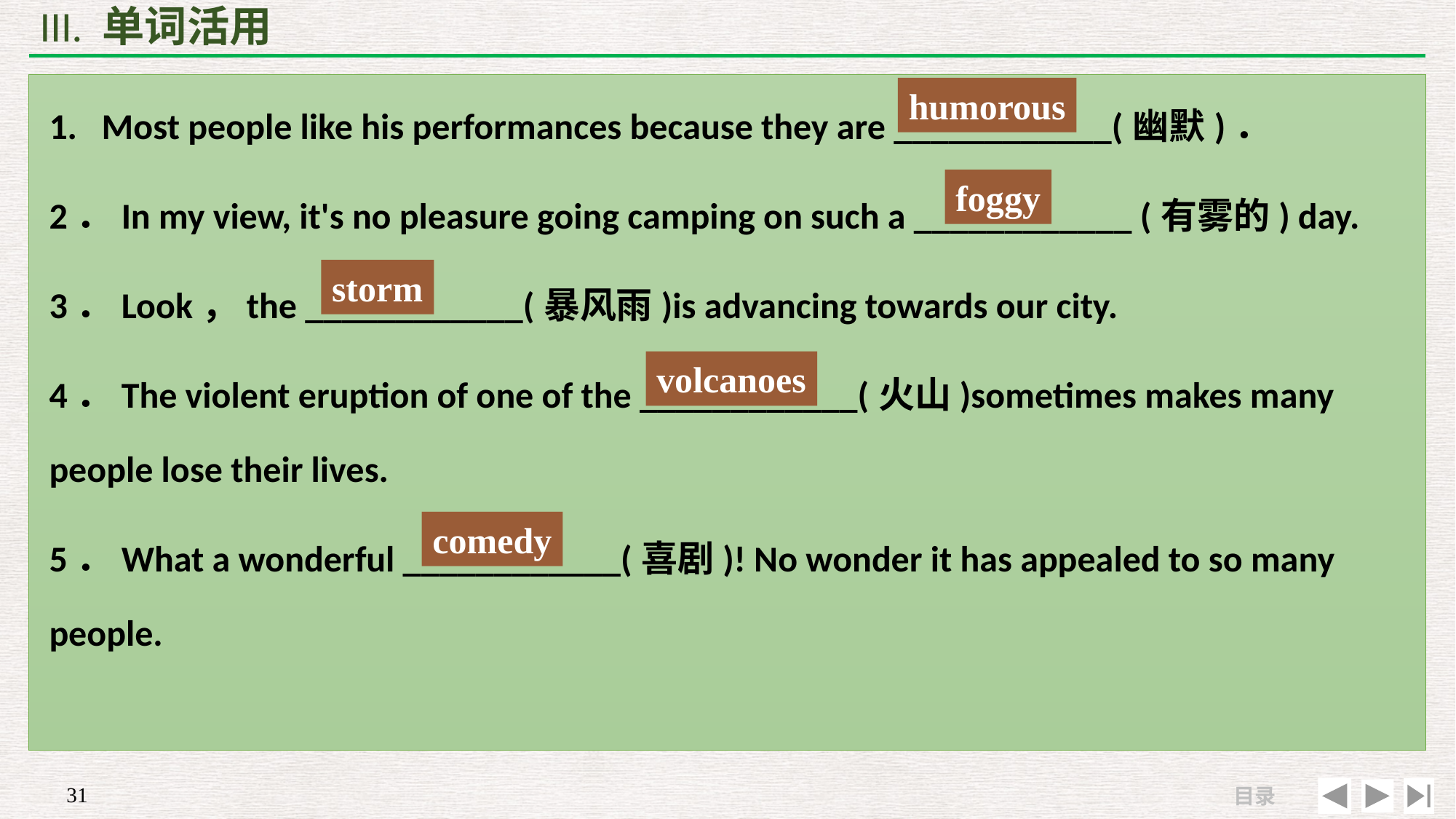

# III. 单词活用
1.   Most people like his performances because they are ____________(幽默)．
2．In my view, it's no pleasure going camping on such a ____________ (有雾的) day.
3．Look，the ____________(暴风雨)is advancing towards our city.
4．The violent eruption of one of the ____________(火山)sometimes makes many people lose their lives.
5．What a wonderful ____________(喜剧)! No wonder it has appealed to so many people.

humorous
foggy
storm
volcanoes
comedy